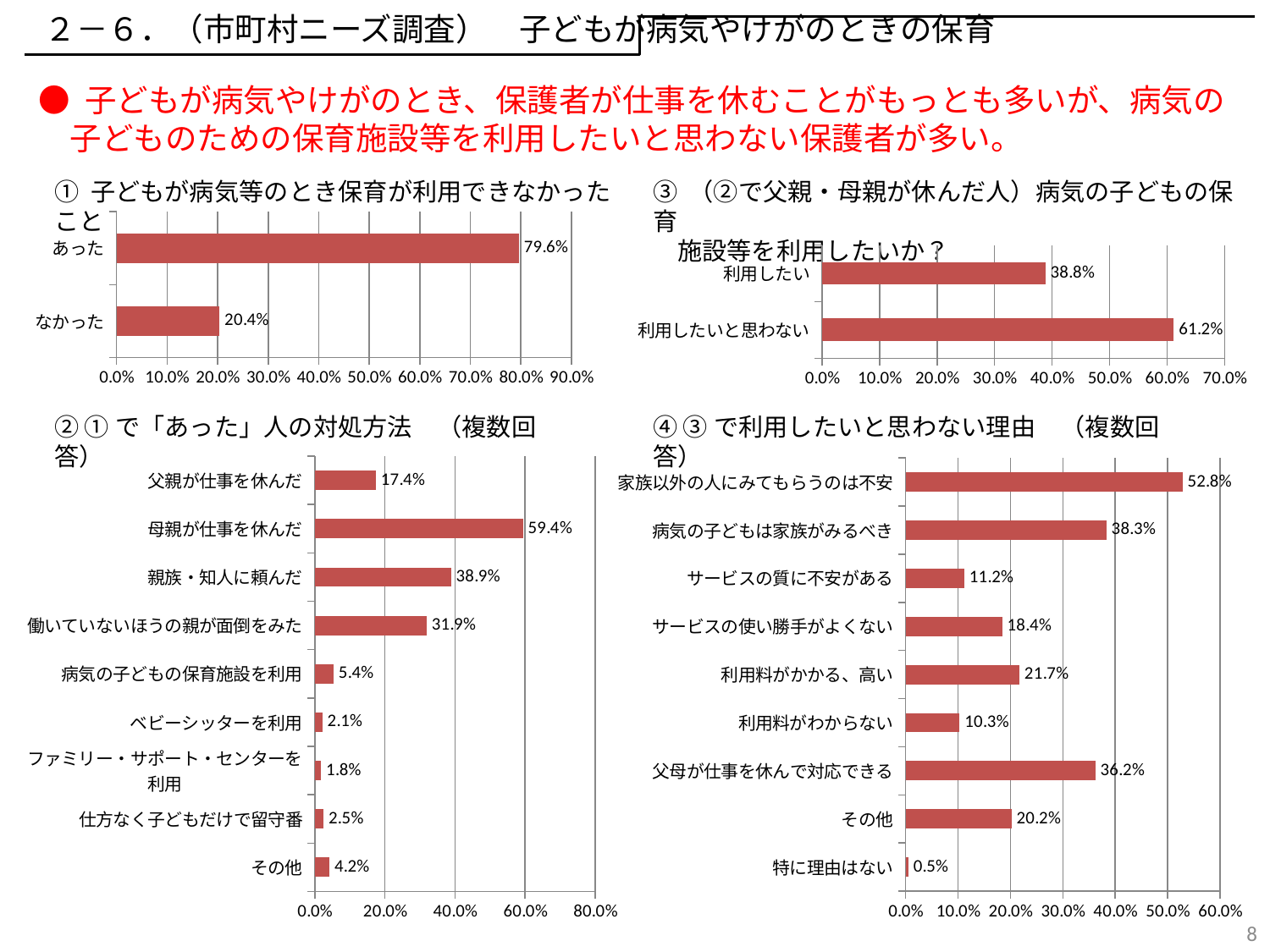

２－６．（市町村ニーズ調査）　子どもが病気やけがのときの保育
● 子どもが病気やけがのとき、保護者が仕事を休むことがもっとも多いが、病気の
　子どものための保育施設等を利用したいと思わない保護者が多い。
① 子どもが病気等のとき保育が利用できなかったこと
③ （②で父親・母親が休んだ人）病気の子どもの保育
　施設等を利用したいか？

### Chart

| Category | 割合 |
|---|---|
| あった | 0.7962190984003877 |
| なかった | 0.2037809015996122 |

### Chart

| Category | 割合 |
|---|---|
| 利用したい | 0.38834472553026567 |
| 利用したいと思わない | 0.6116552744697343 |
④ ③で利用したいと思わない理由　（複数回答）
② ①で「あった」人の対処方法　（複数回答）

### Chart

| Category | 割合 |
|---|---|
| 父親が仕事を休んだ | 0.1739574816026165 |
| 母親が仕事を休んだ | 0.5939084219133279 |
| 親族・知人に頼んだ | 0.38863450531479965 |
| 働いていないほうの親が面倒をみた | 0.3190106295993459 |
| 病気の子どもの保育施設を利用 | 0.05400654129190515 |
| ベビーシッターを利用 | 0.02125919869174162 |
| ファミリー・サポート・センターを利用 | 0.017988552739165987 |
| 仕方なく子どもだけで留守番 | 0.025061324611610793 |
| その他 | 0.04165985282093213 |

### Chart

| Category | 割合 |
|---|---|
| 家族以外の人にみてもらうのは不安 | 0.5283173414462906 |
| 病気の子どもは家族がみるべき | 0.38310320617832905 |
| サービスの質に不安がある | 0.11198221390124034 |
| サービスの使い勝手がよくない | 0.1840627194008893 |
| 利用料がかかる、高い | 0.21729464076761057 |
| 利用料がわからない | 0.10297215071378422 |
| 父母が仕事を休んで対応できる | 0.362040720805055 |
| その他 | 0.20219985958343084 |
| 特に理由はない | 0.005031593728059911 |
8